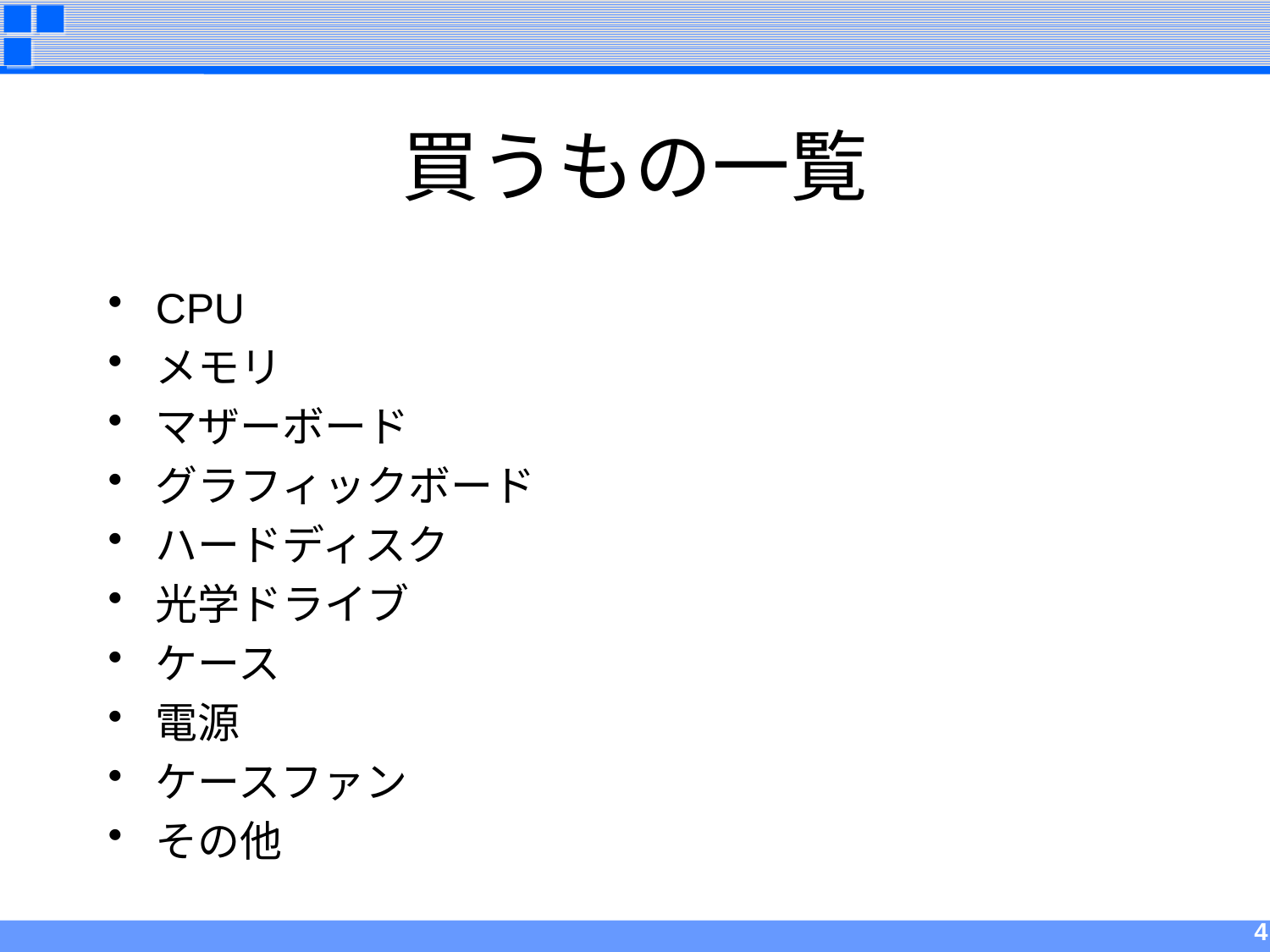

# 買うもの一覧
CPU
メモリ
マザーボード
グラフィックボード
ハードディスク
光学ドライブ
ケース
電源
ケースファン
その他
4